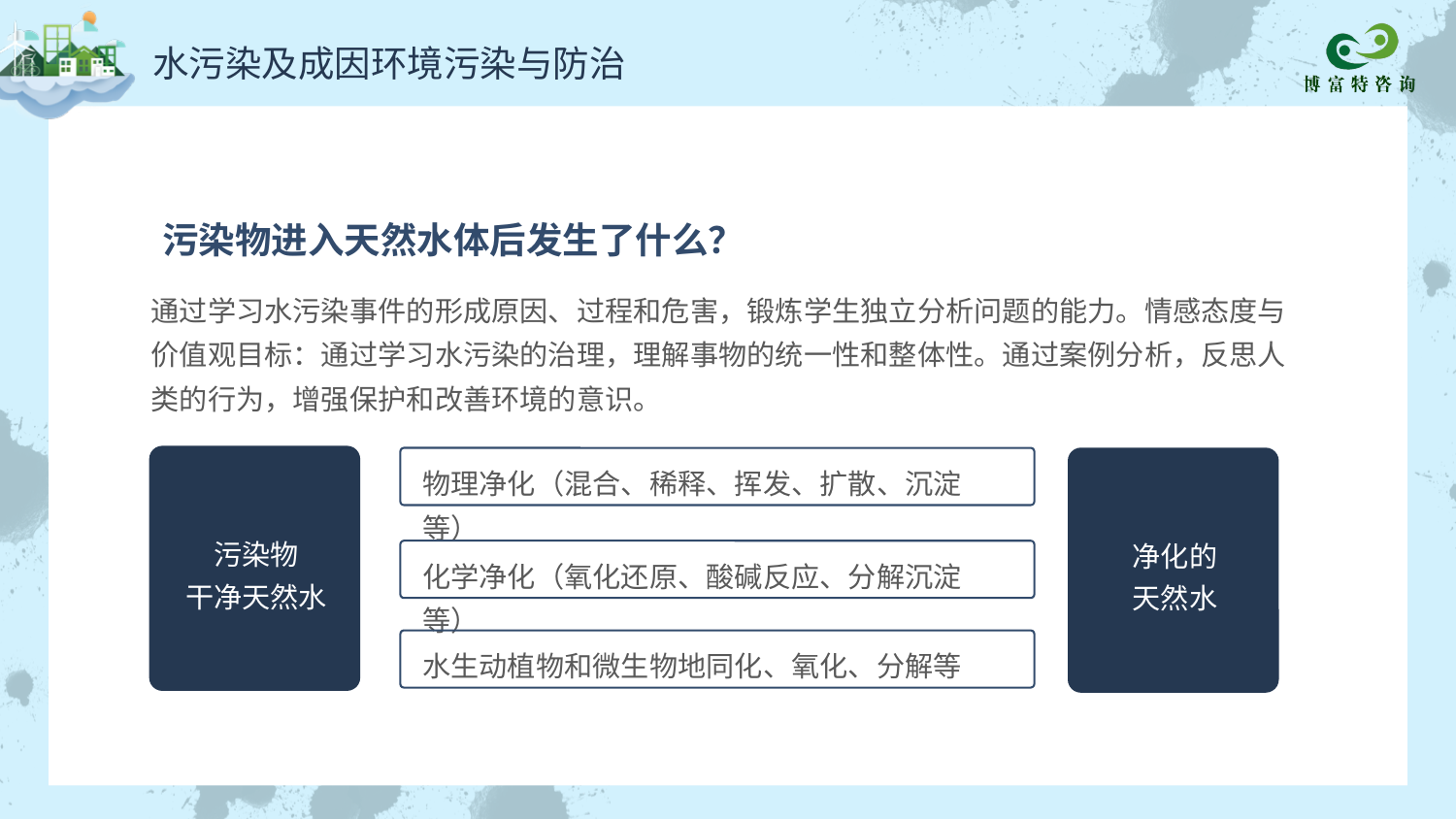

水污染及成因环境污染与防治
污染物进入天然水体后发生了什么？
通过学习水污染事件的形成原因、过程和危害，锻炼学生独立分析问题的能力。情感态度与价值观目标：通过学习水污染的治理，理解事物的统一性和整体性。通过案例分析，反思人类的行为，增强保护和改善环境的意识。

物理净化（混合、稀释、挥发、扩散、沉淀等）
污染物
干净天然水
净化的
天然水

化学净化（氧化还原、酸碱反应、分解沉淀等）

水生动植物和微生物地同化、氧化、分解等